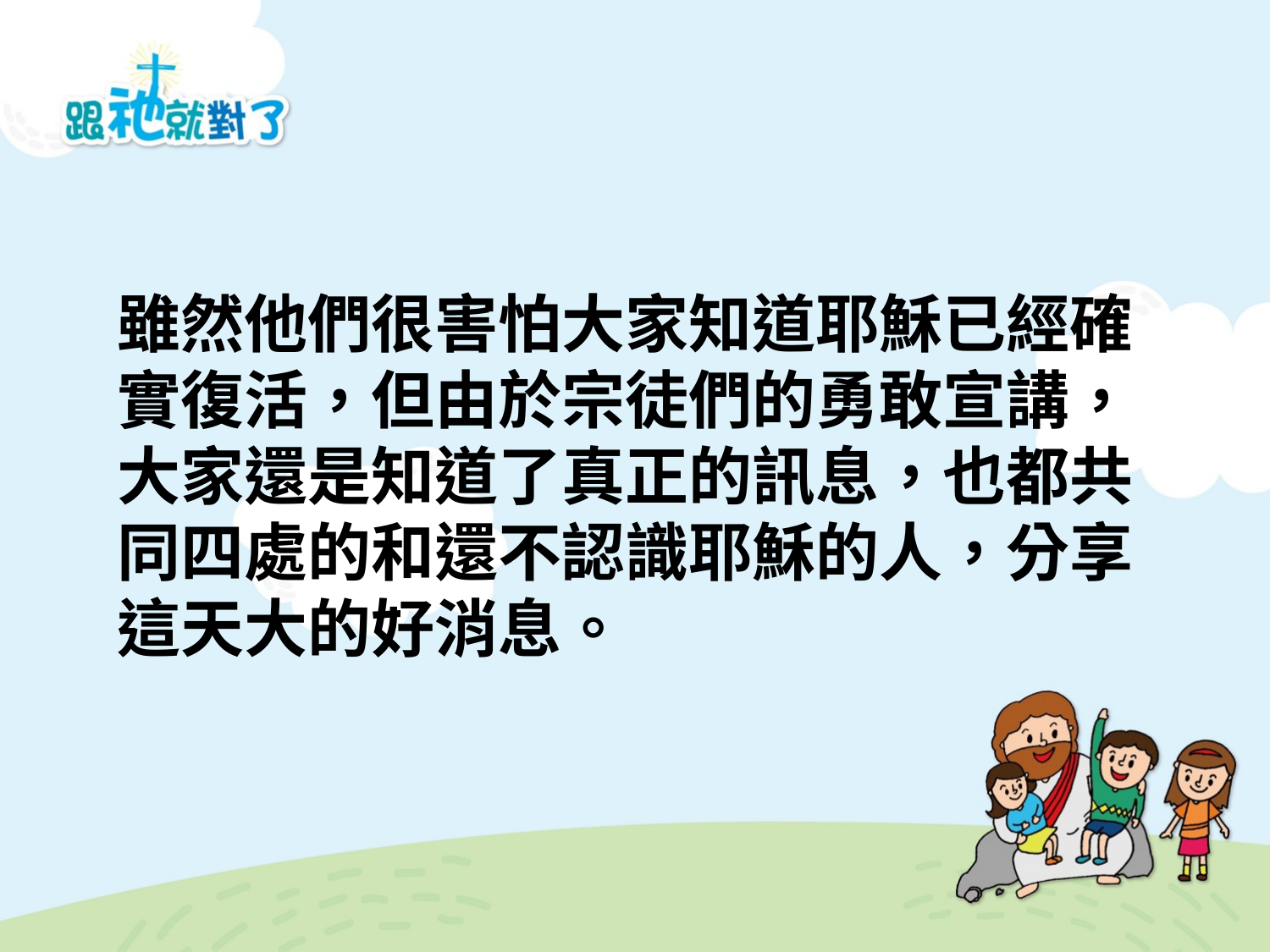

雖然他們很害怕大家知道耶穌已經確實復活，但由於宗徒們的勇敢宣講，大家還是知道了真正的訊息，也都共同四處的和還不認識耶穌的人，分享這天大的好消息。